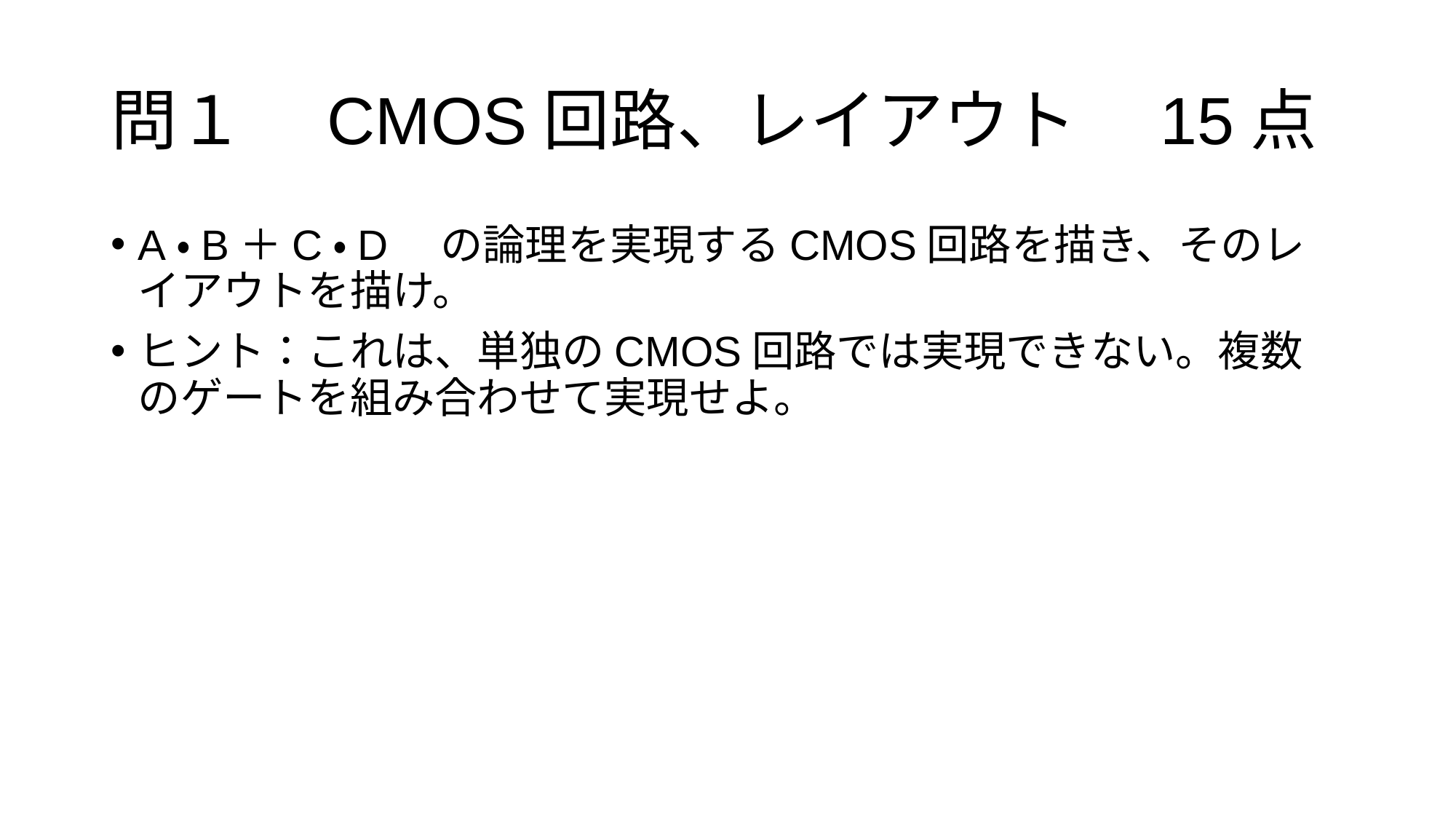

# 問１　CMOS回路、レイアウト　15点
A・B＋C・D　の論理を実現するCMOS回路を描き、そのレイアウトを描け。
ヒント：これは、単独のCMOS回路では実現できない。複数のゲートを組み合わせて実現せよ。